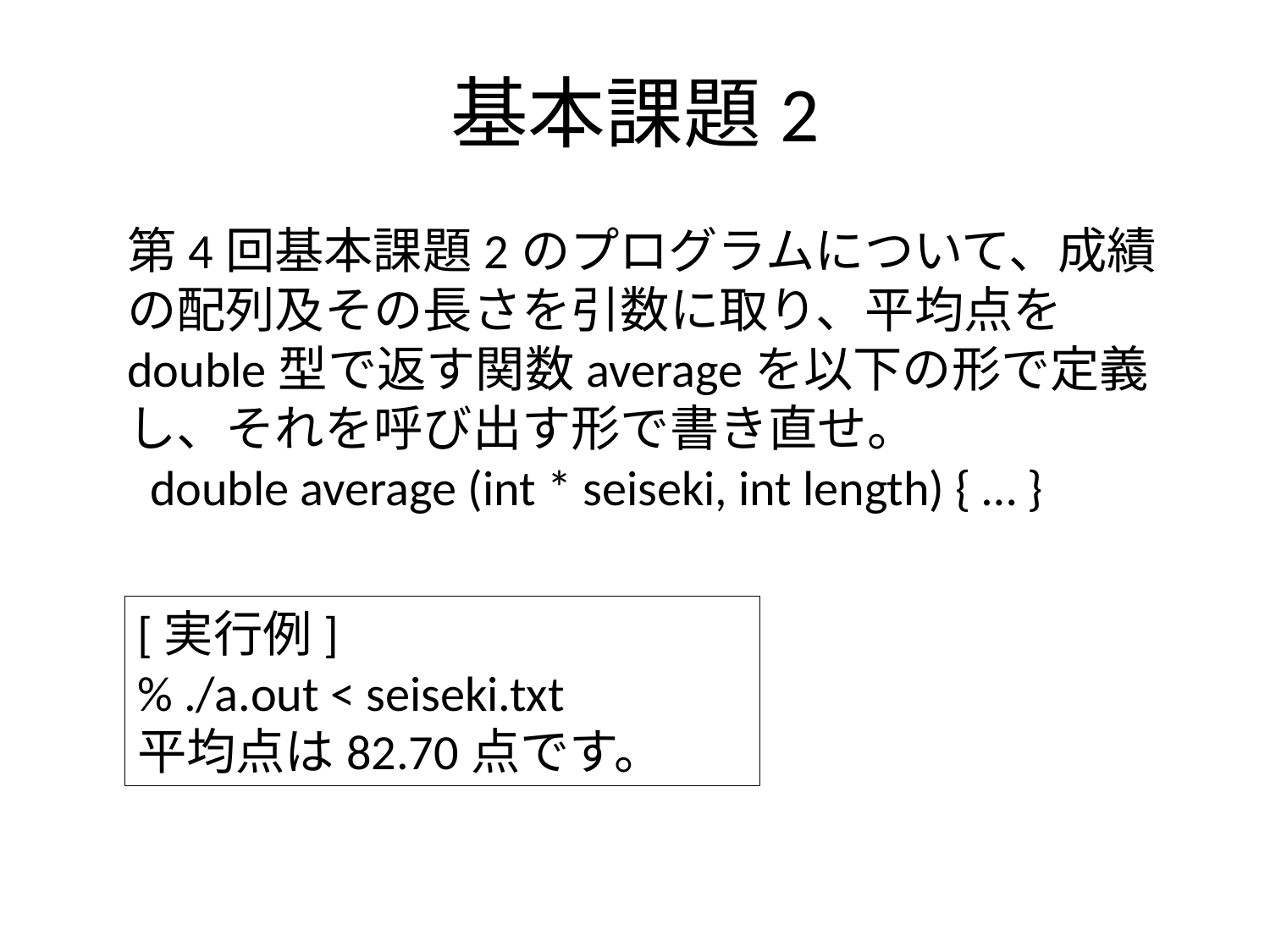

# 基本課題2
第4回基本課題2のプログラムについて、成績の配列及その長さを引数に取り、平均点をdouble型で返す関数averageを以下の形で定義し、それを呼び出す形で書き直せ。
  double average (int * seiseki, int length) { … }
[実行例]
% ./a.out < seiseki.txt
平均点は82.70点です。